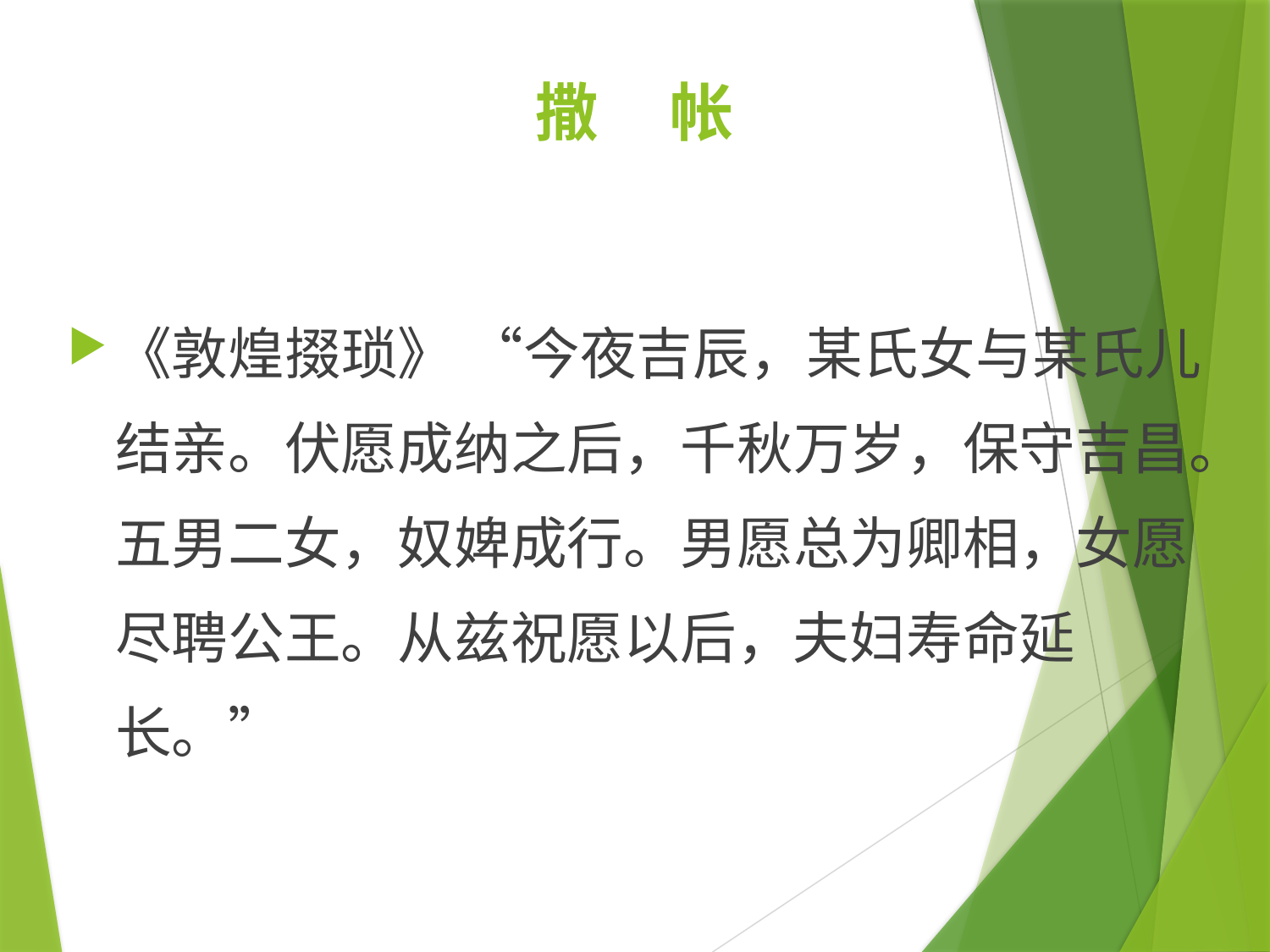

# 撒     帐
《敦煌掇琐》 “今夜吉辰，某氏女与某氏儿结亲。伏愿成纳之后，千秋万岁，保守吉昌。五男二女，奴婢成行。男愿总为卿相，女愿尽聘公王。从兹祝愿以后，夫妇寿命延长。”